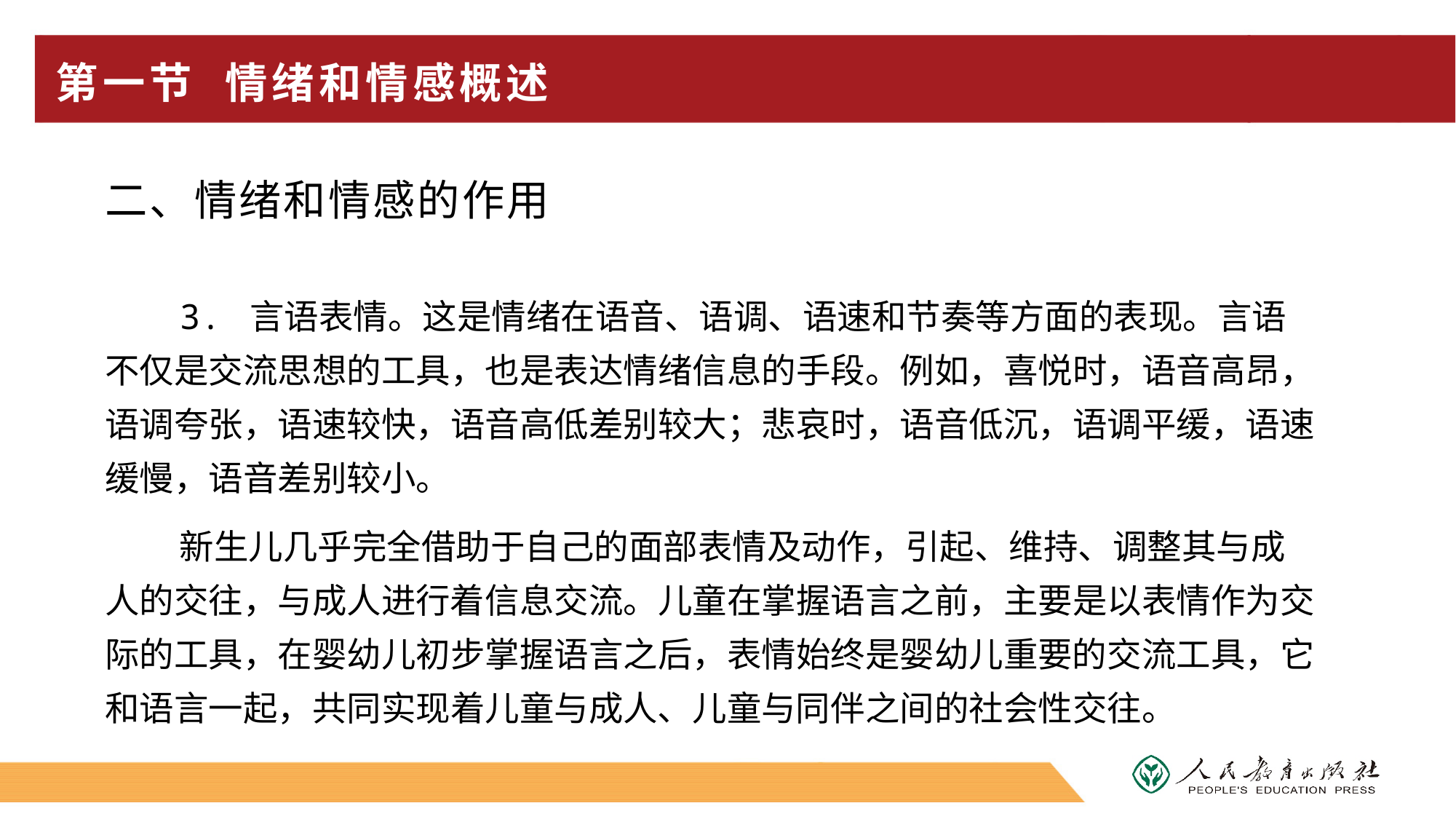

# 第一节  情绪和情感概述
二、情绪和情感的作用
3. 言语表情。这是情绪在语音、语调、语速和节奏等方面的表现。言语不仅是交流思想的工具，也是表达情绪信息的手段。例如，喜悦时，语音高昂，语调夸张，语速较快，语音高低差别较大；悲哀时，语音低沉，语调平缓，语速缓慢，语音差别较小。
新生儿几乎完全借助于自己的面部表情及动作，引起、维持、调整其与成人的交往，与成人进行着信息交流。儿童在掌握语言之前，主要是以表情作为交际的工具，在婴幼儿初步掌握语言之后，表情始终是婴幼儿重要的交流工具，它和语言一起，共同实现着儿童与成人、儿童与同伴之间的社会性交往。